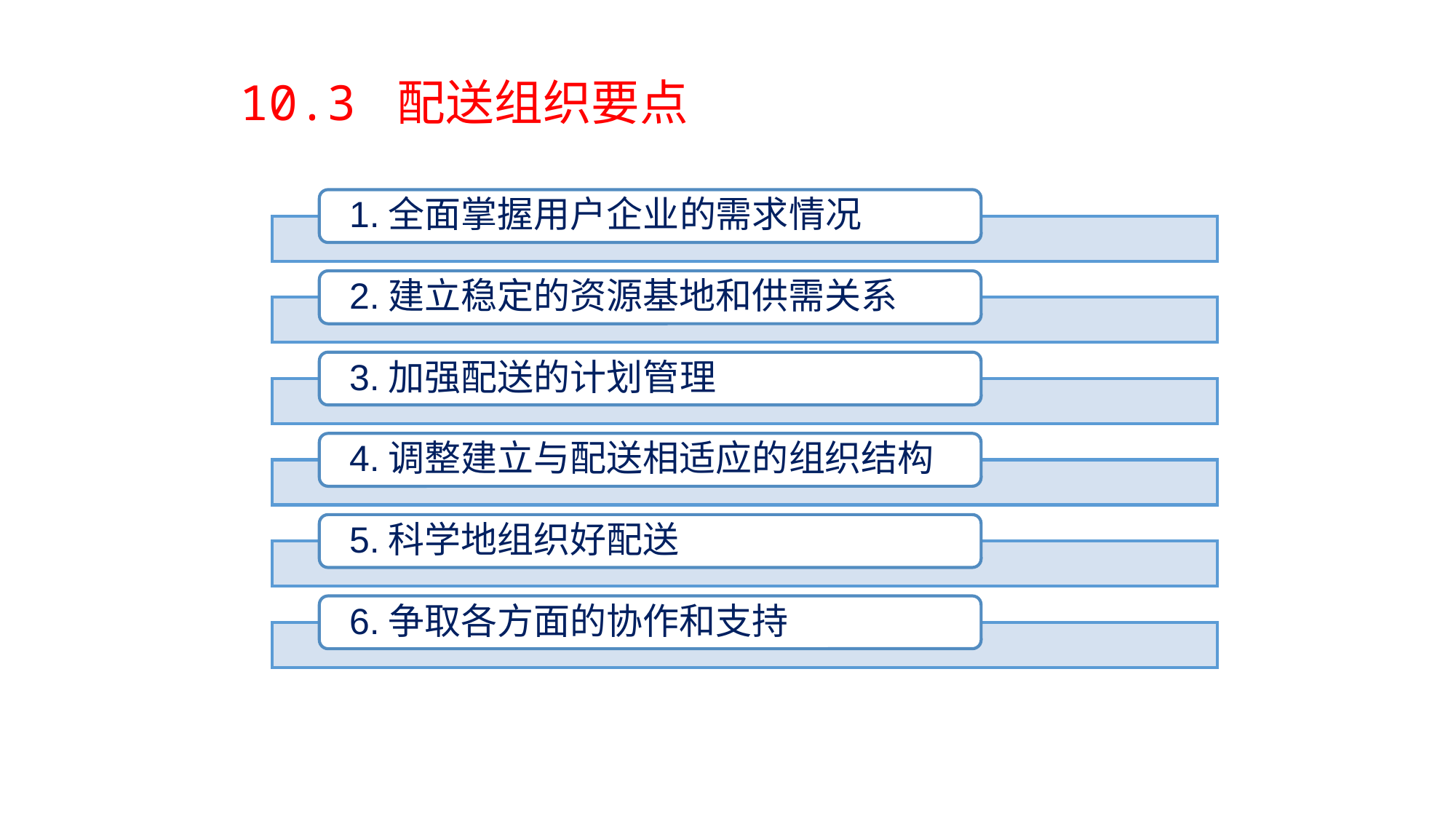

# 10.3 配送组织要点
1.全面掌握用户企业的需求情况
2.建立稳定的资源基地和供需关系
3.加强配送的计划管理
4.调整建立与配送相适应的组织结构
5.科学地组织好配送
6.争取各方面的协作和支持